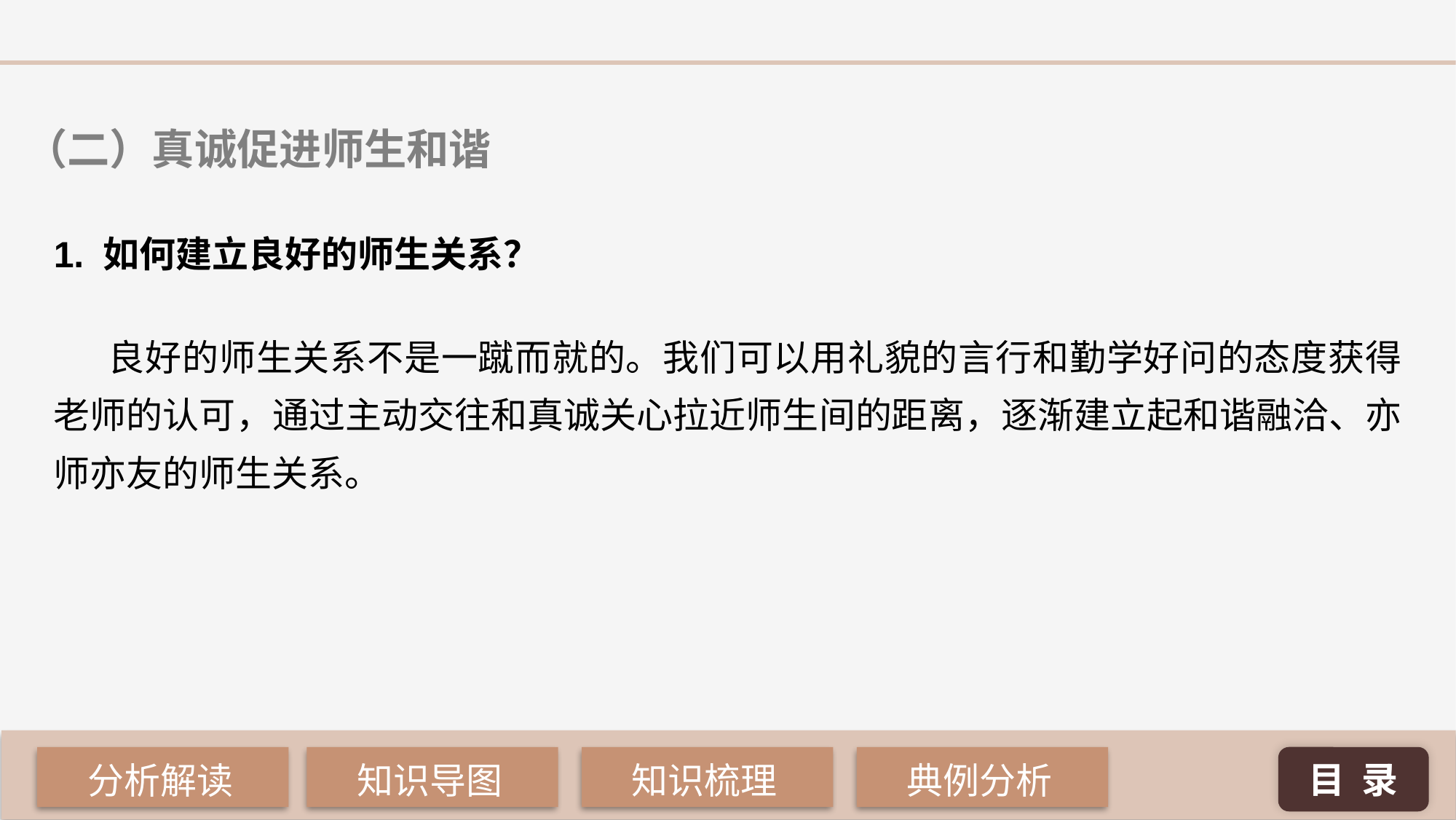

（二）真诚促进师生和谐
1. 如何建立良好的师生关系？
良好的师生关系不是一蹴而就的。我们可以用礼貌的言行和勤学好问的态度获得老师的认可，通过主动交往和真诚关心拉近师生间的距离，逐渐建立起和谐融洽、亦师亦友的师生关系。